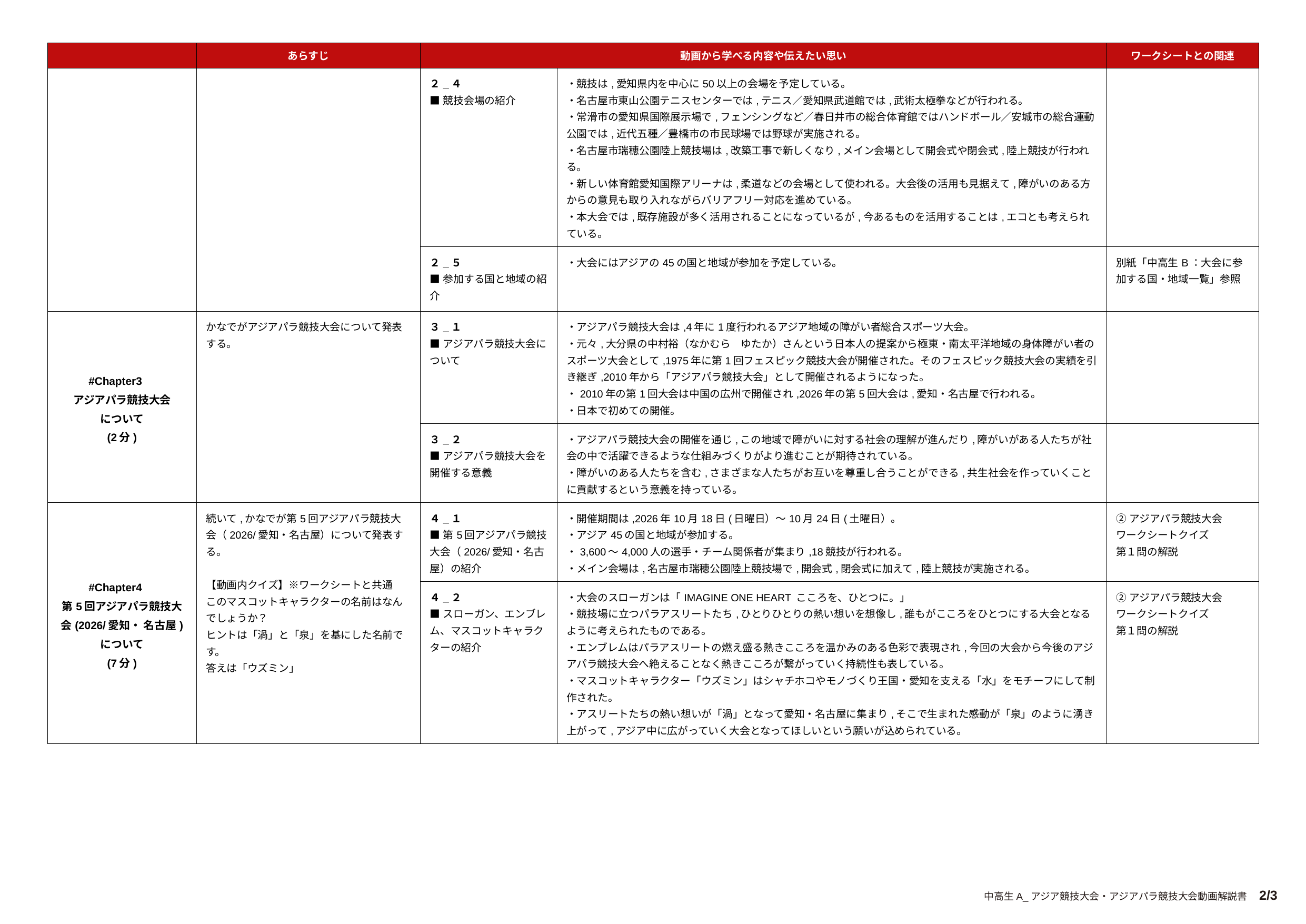

|  | あらすじ | 動画から学べる内容や伝えたい思い |  | ワークシートとの関連 |
| --- | --- | --- | --- | --- |
|  |  | ２\_４ ■競技会場の紹介 | ・競技は,愛知県内を中心に50以上の会場を予定している。 ・名古屋市東山公園テニスセンターでは,テニス／愛知県武道館では,武術太極拳などが行われる。 ・常滑市の愛知県国際展示場で,フェンシングなど／春日井市の総合体育館ではハンドボール／安城市の総合運動公園では,近代五種／豊橋市の市民球場では野球が実施される。 ・名古屋市瑞穂公園陸上競技場は,改築工事で新しくなり,メイン会場として開会式や閉会式,陸上競技が行われる。 ・新しい体育館愛知国際アリーナは,柔道などの会場として使われる。大会後の活用も見据えて,障がいのある方からの意見も取り入れながらバリアフリー対応を進めている。 ・本大会では,既存施設が多く活用されることになっているが,今あるものを活用することは,エコとも考えられている。 |  |
|  |  | ２\_５ ■参加する国と地域の紹介 | ・大会にはアジアの45の国と地域が参加を予定している。 | 別紙「中高生B：大会に参加する国・地域一覧」参照 |
| #Chapter3　 アジアパラ競技大会 について (2分) | かなでがアジアパラ競技大会について発表する。 | ３\_１ ■アジアパラ競技大会について | ・アジアパラ競技大会は,4年に1度行われるアジア地域の障がい者総合スポーツ大会。 ・元々,大分県の中村裕（なかむら　ゆたか）さんという日本人の提案から極東・南太平洋地域の身体障がい者のスポーツ大会として,1975年に第1回フェスピック競技大会が開催された。そのフェスピック競技大会の実績を引き継ぎ,2010年から「アジアパラ競技大会」として開催されるようになった。 ・2010年の第1回大会は中国の広州で開催され,2026年の第5回大会は,愛知・名古屋で行われる。 ・日本で初めての開催。 |  |
|  |  | ３\_２ ■アジアパラ競技大会を開催する意義 | ・アジアパラ競技大会の開催を通じ,この地域で障がいに対する社会の理解が進んだり,障がいがある人たちが社会の中で活躍できるような仕組みづくりがより進むことが期待されている。 ・障がいのある人たちを含む,さまざまな人たちがお互いを尊重し合うことができる,共生社会を作っていくことに貢献するという意義を持っている。 |  |
| #Chapter4　 第5回アジアパラ競技大会(2026/愛知・ 名古屋) について (7分) | 続いて,かなでが第5回アジアパラ競技大会（2026/愛知・名古屋）について発表する。 【動画内クイズ】※ワークシートと共通 このマスコットキャラクターの名前はなんでしょうか？ ヒントは「渦」と「泉」を基にした名前です。 答えは「ウズミン」 | ４\_１ ■第5回アジアパラ競技大会（2026/愛知・名古屋）の紹介 | ・開催期間は,2026年10月18日(日曜日）～10月24日(土曜日）。 ・アジア45の国と地域が参加する。 ・3,600～4,000人の選手・チーム関係者が集まり,18競技が行われる。 ・メイン会場は,名古屋市瑞穂公園陸上競技場で,開会式,閉会式に加えて,陸上競技が実施される。 | ②アジアパラ競技大会 ワークシートクイズ 第１問の解説 |
|  |  | ４\_２ ■スローガン、エンブレム、マスコットキャラクターの紹介 | ・大会のスローガンは「IMAGINE ONE HEART こころを、ひとつに。」 ・競技場に立つパラアスリートたち,ひとりひとりの熱い想いを想像し,誰もがこころをひとつにする大会となるように考えられたものである。 ・エンブレムはパラアスリートの燃え盛る熱きこころを温かみのある色彩で表現され,今回の大会から今後のアジアパラ競技大会へ絶えることなく熱きこころが繋がっていく持続性も表している。 ・マスコットキャラクター「ウズミン」はシャチホコやモノづくり王国・愛知を支える「水」をモチーフにして制作された。 ・アスリートたちの熱い想いが「渦」となって愛知・名古屋に集まり,そこで生まれた感動が「泉」のように湧き上がって,アジア中に広がっていく大会となってほしいという願いが込められている。 | ②アジアパラ競技大会 ワークシートクイズ 第１問の解説 |
中高生A_アジア競技大会・アジアパラ競技大会動画解説書　2/3